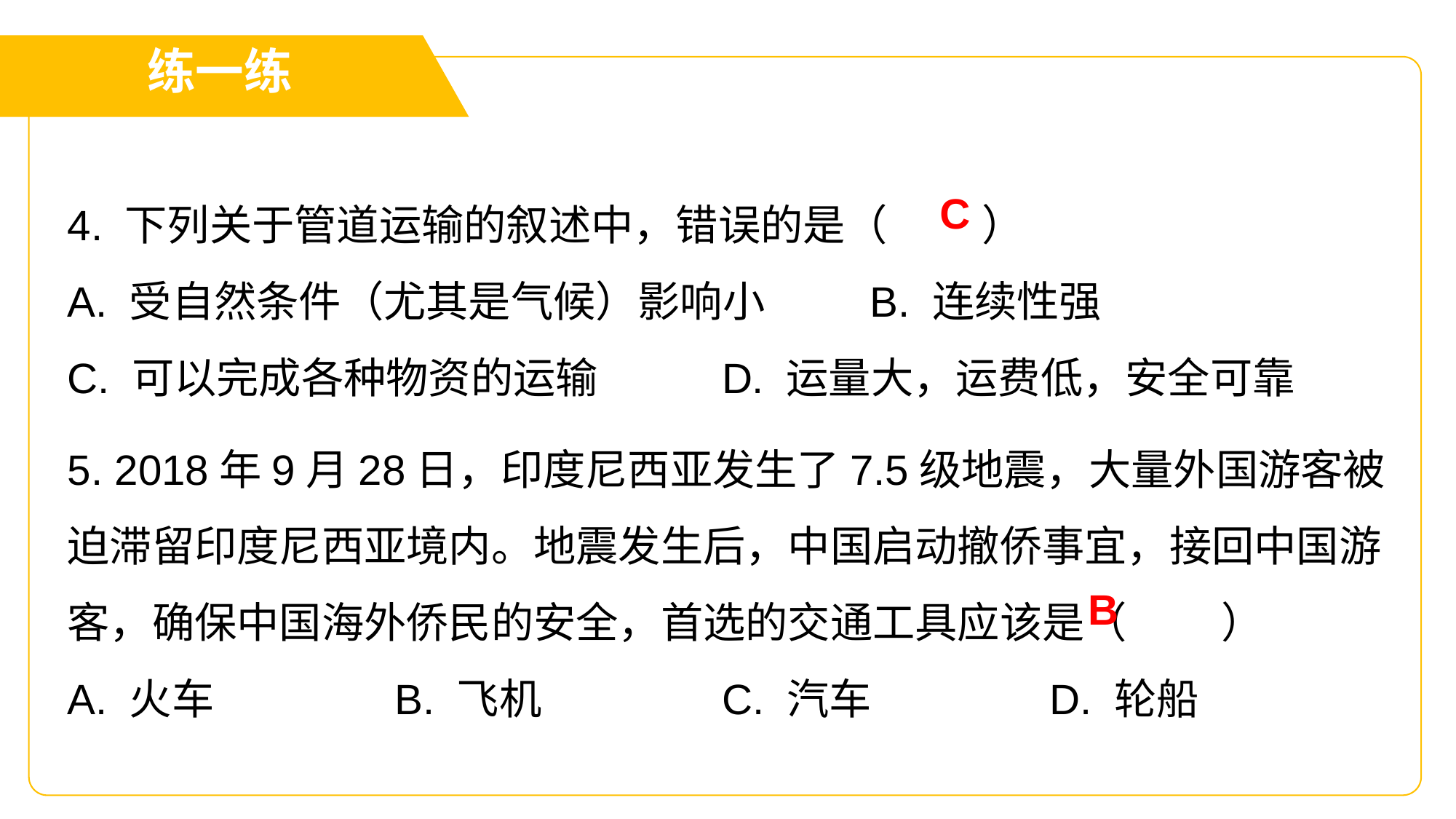

练一练
有
4. 下列关于管道运输的叙述中，错误的是（　 　）
A. 受自然条件（尤其是气候）影响小          B. 连续性强
C. 可以完成各种物资的运输            D. 运量大，运费低，安全可靠
C
5. 2018年9月28日，印度尼西亚发生了7.5级地震，大量外国游客被迫滞留印度尼西亚境内。地震发生后，中国启动撤侨事宜，接回中国游客，确保中国海外侨民的安全，首选的交通工具应该是（　　 ）
A. 火车		B. 飞机		C. 汽车		D. 轮船
B